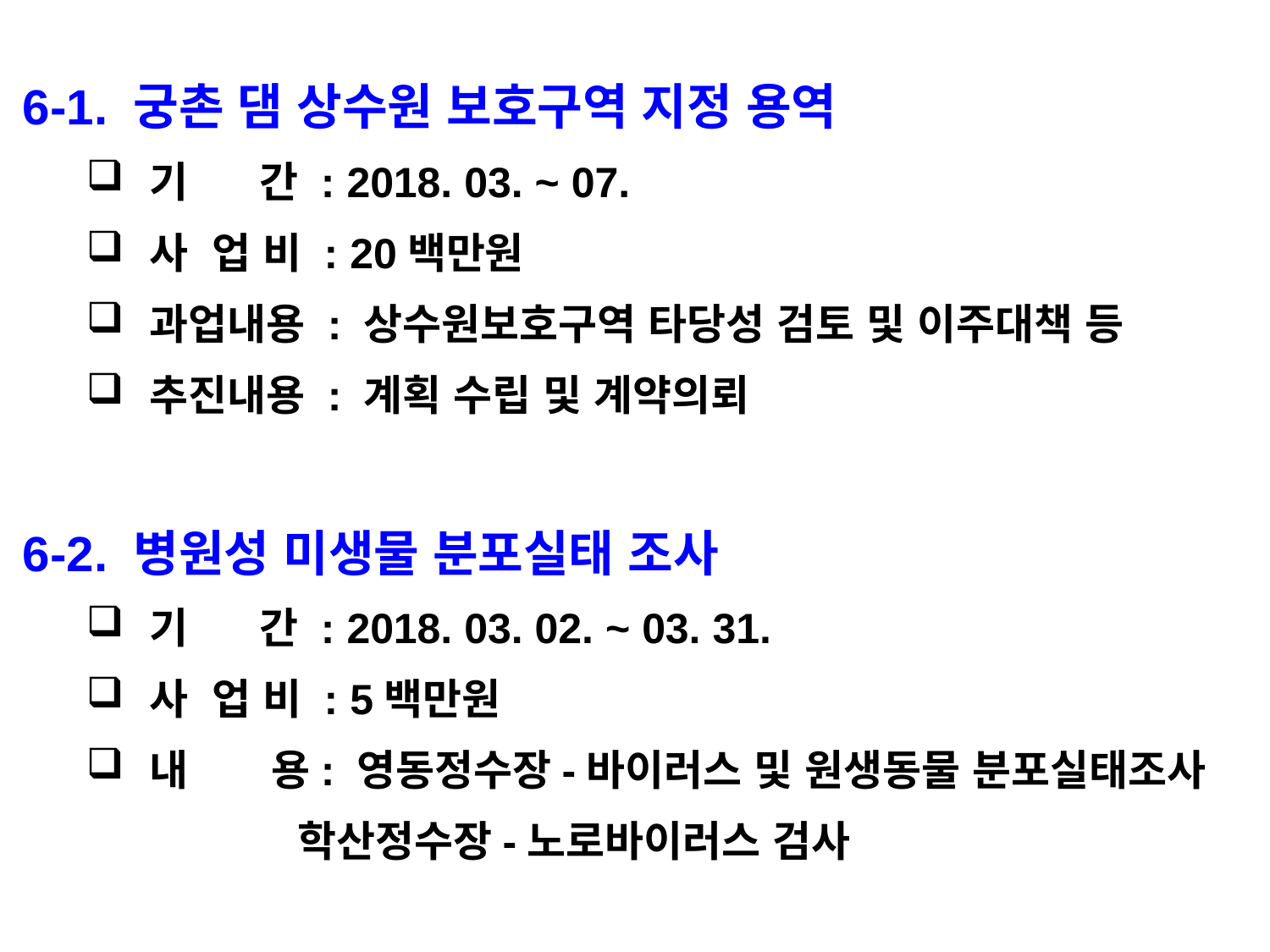

6-1. 궁촌 댐 상수원 보호구역 지정 용역
기      간 : 2018. 03. ~ 07.
사  업 비 : 20백만원
과업내용 : 상수원보호구역 타당성 검토 및 이주대책 등
추진내용 : 계획 수립 및 계약의뢰
6-2. 병원성 미생물 분포실태 조사
기      간 : 2018. 03. 02. ~ 03. 31.
사  업 비 : 5백만원
내       용: 영동정수장-바이러스 및 원생동물 분포실태조사
                 학산정수장-노로바이러스 검사